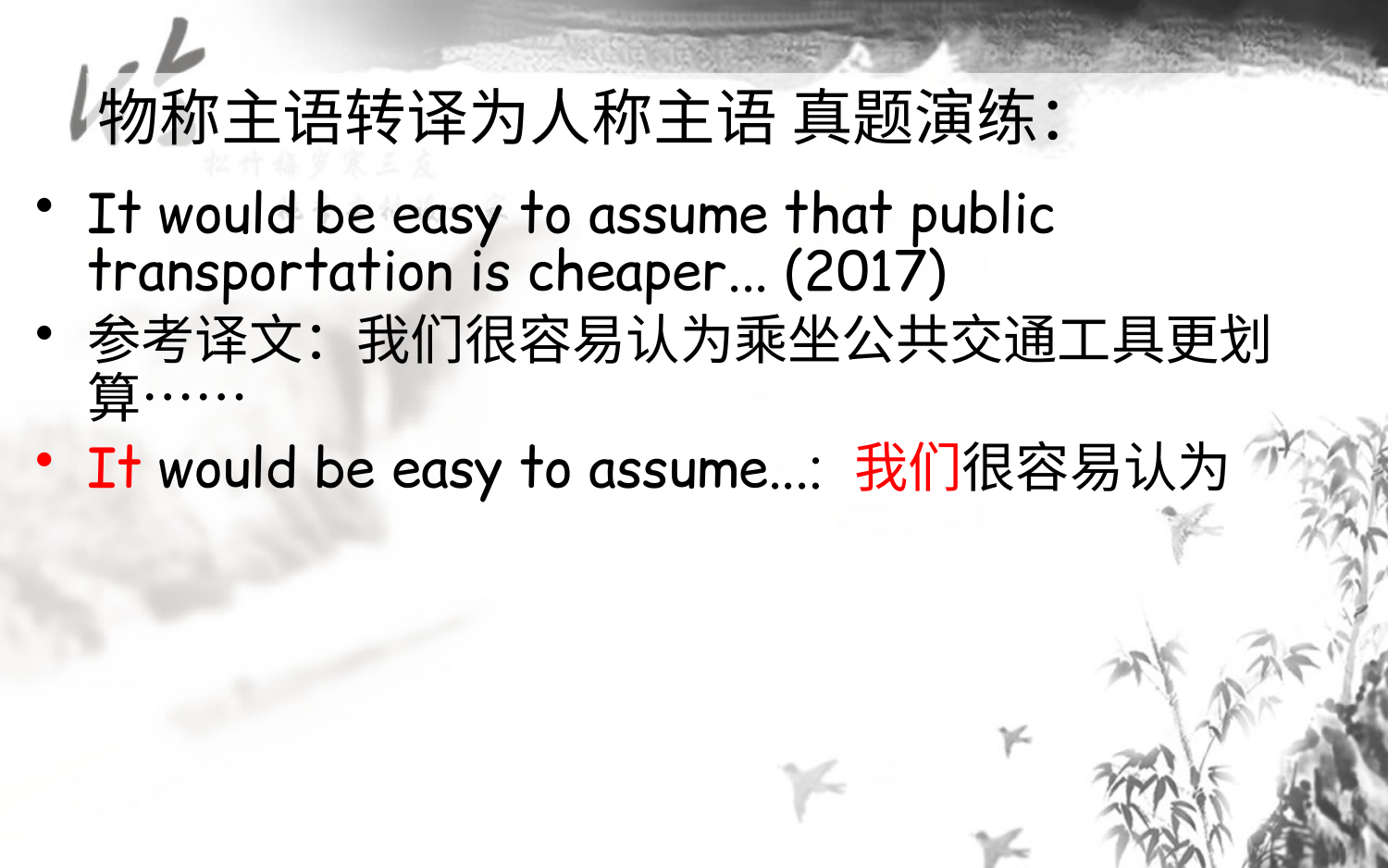

物称主语转译为人称主语 真题演练：
It would be easy to assume that public transportation is cheaper... (2017)
参考译文：我们很容易认为乘坐公共交通工具更划算……
It would be easy to assume...: 我们很容易认为